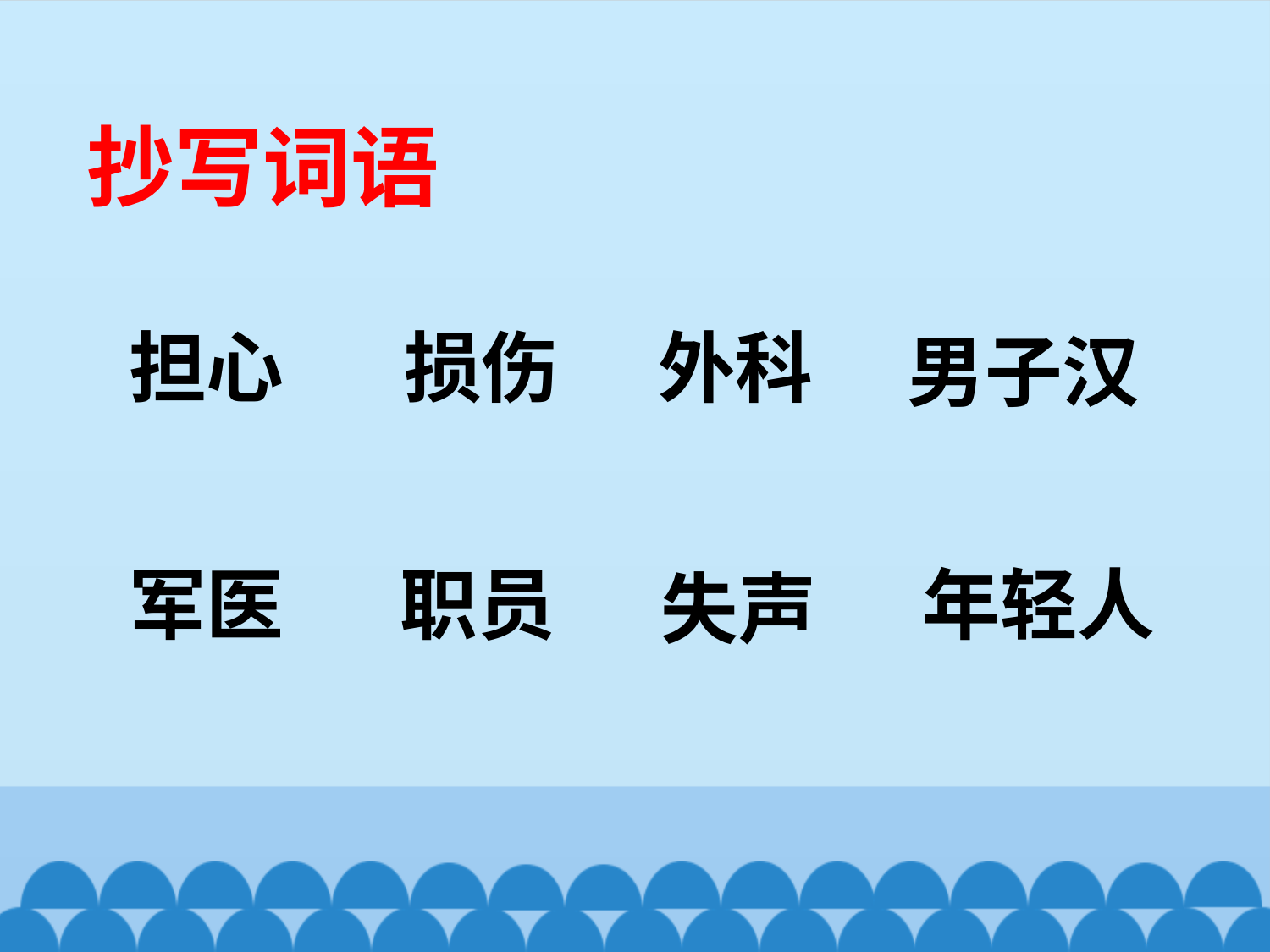

抄写词语
损伤
外科
担心
男子汉
军医
职员
年轻人
失声